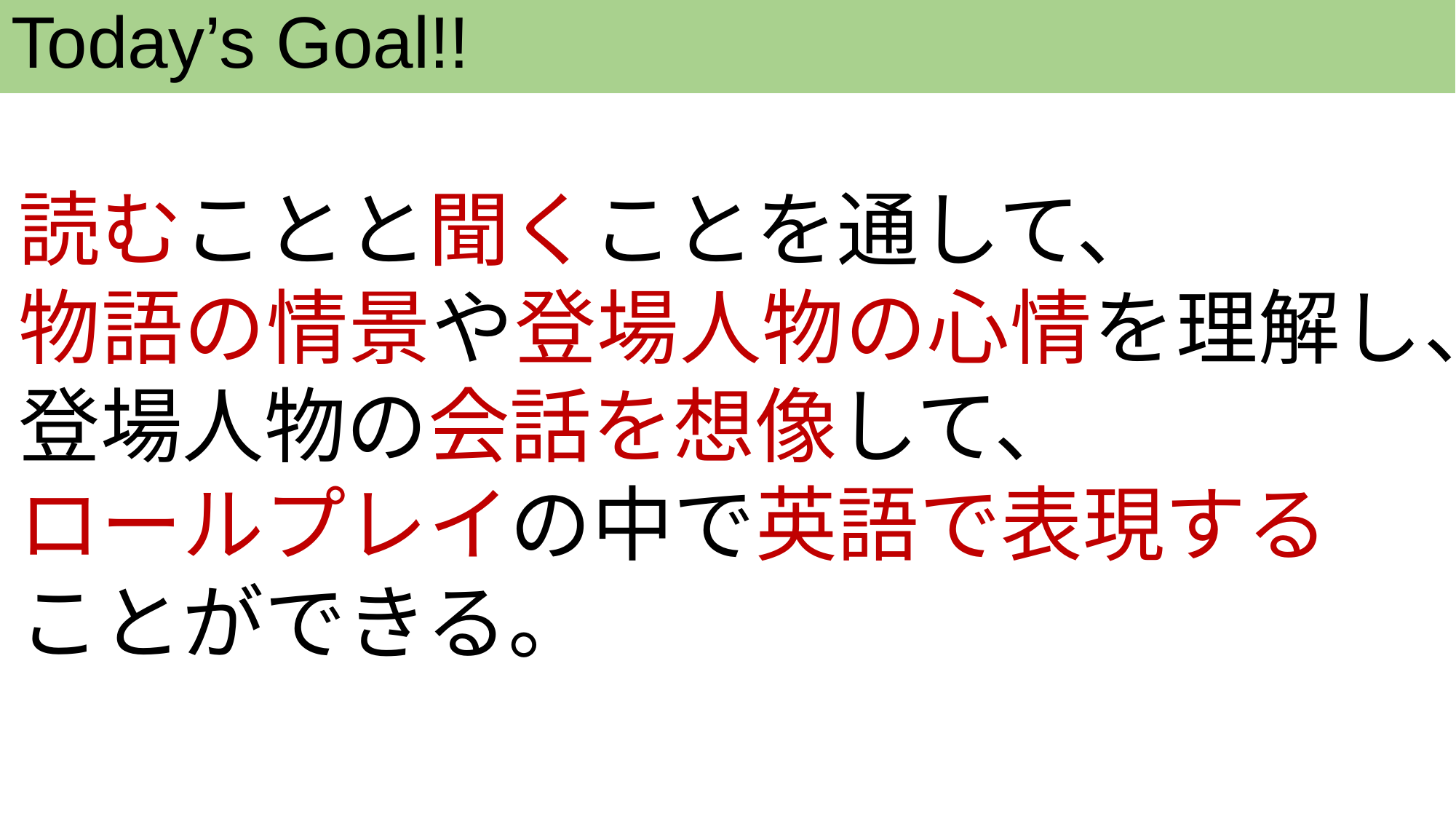

Today’s Goal!!

読むことと聞くことを通して、
物語の情景や登場人物の心情を理解し、
登場人物の会話を想像して、
ロールプレイの中で英語で表現する
ことができる。